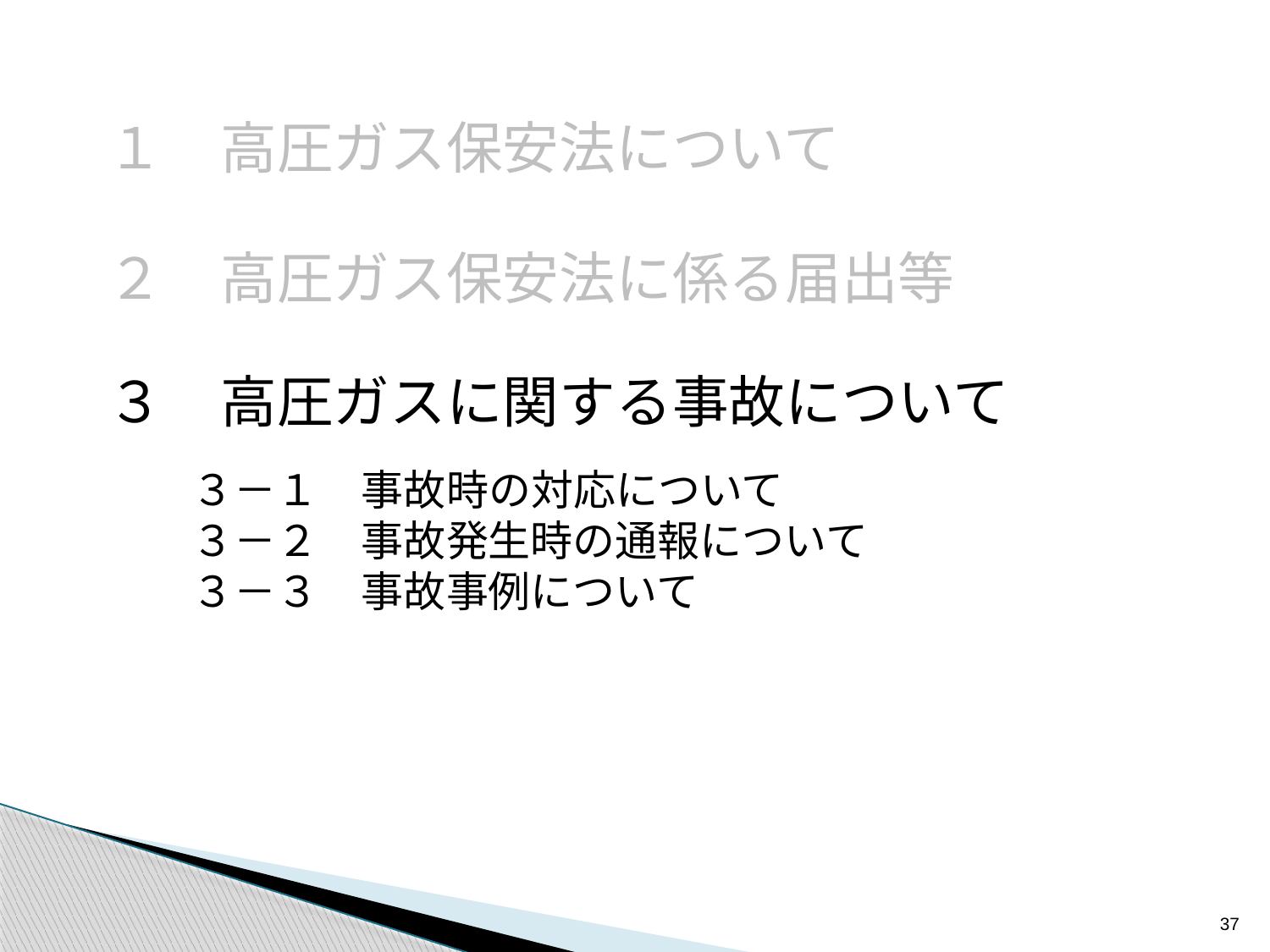

# １　高圧ガス保安法について
２　高圧ガス保安法に係る届出等

３　高圧ガスに関する事故について

　　３－１　事故時の対応について　
　　３－２　事故発生時の通報について
　　３－３　事故事例について
37